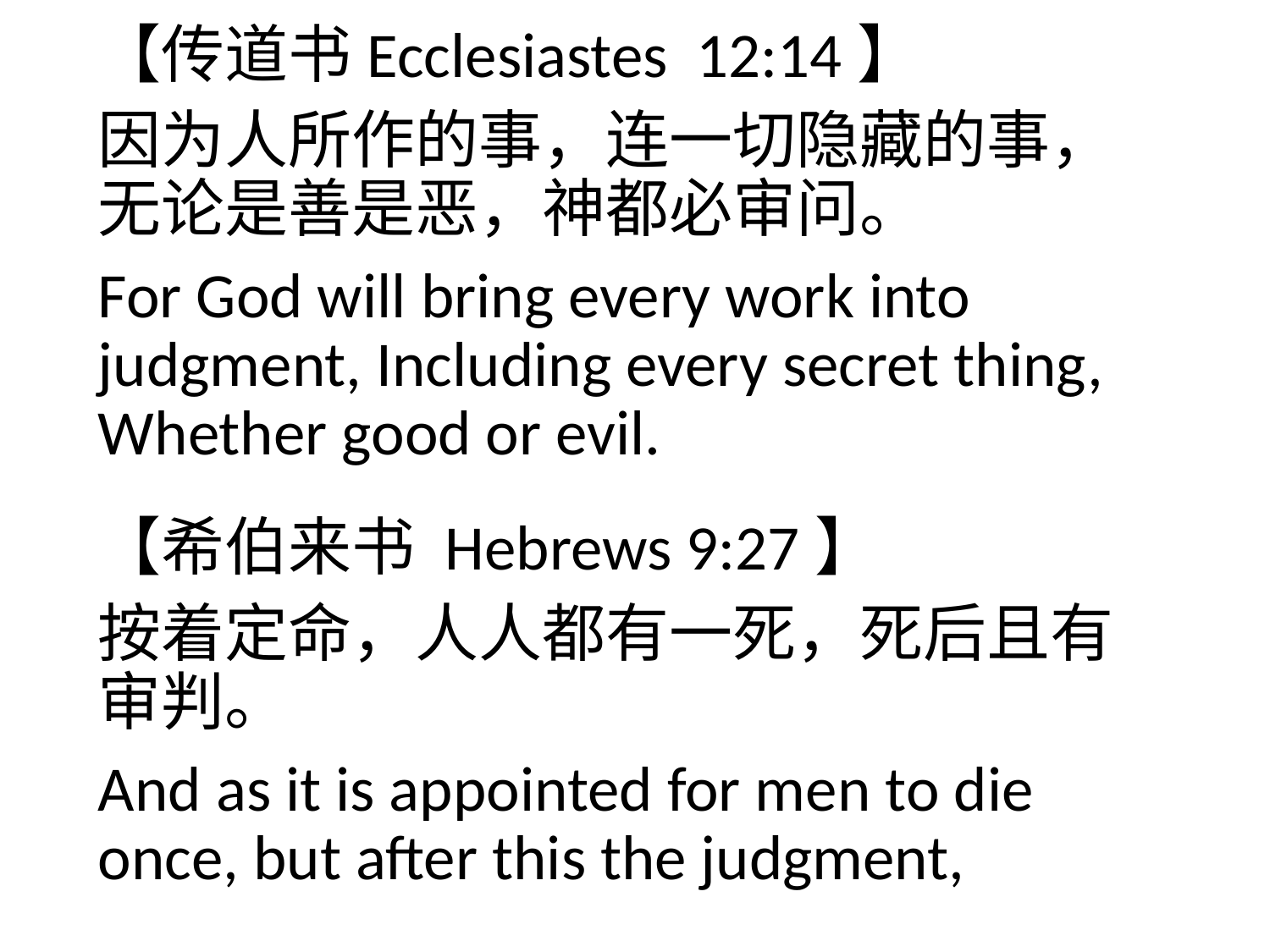

【传道书Ecclesiastes  12:14】
因为人所作的事，连一切隐藏的事，无论是善是恶，神都必审问。
For God will bring every work into judgment, Including every secret thing, Whether good or evil.

【希伯来书 Hebrews 9:27】
按着定命，人人都有一死，死后且有审判。
And as it is appointed for men to die once, but after this the judgment,